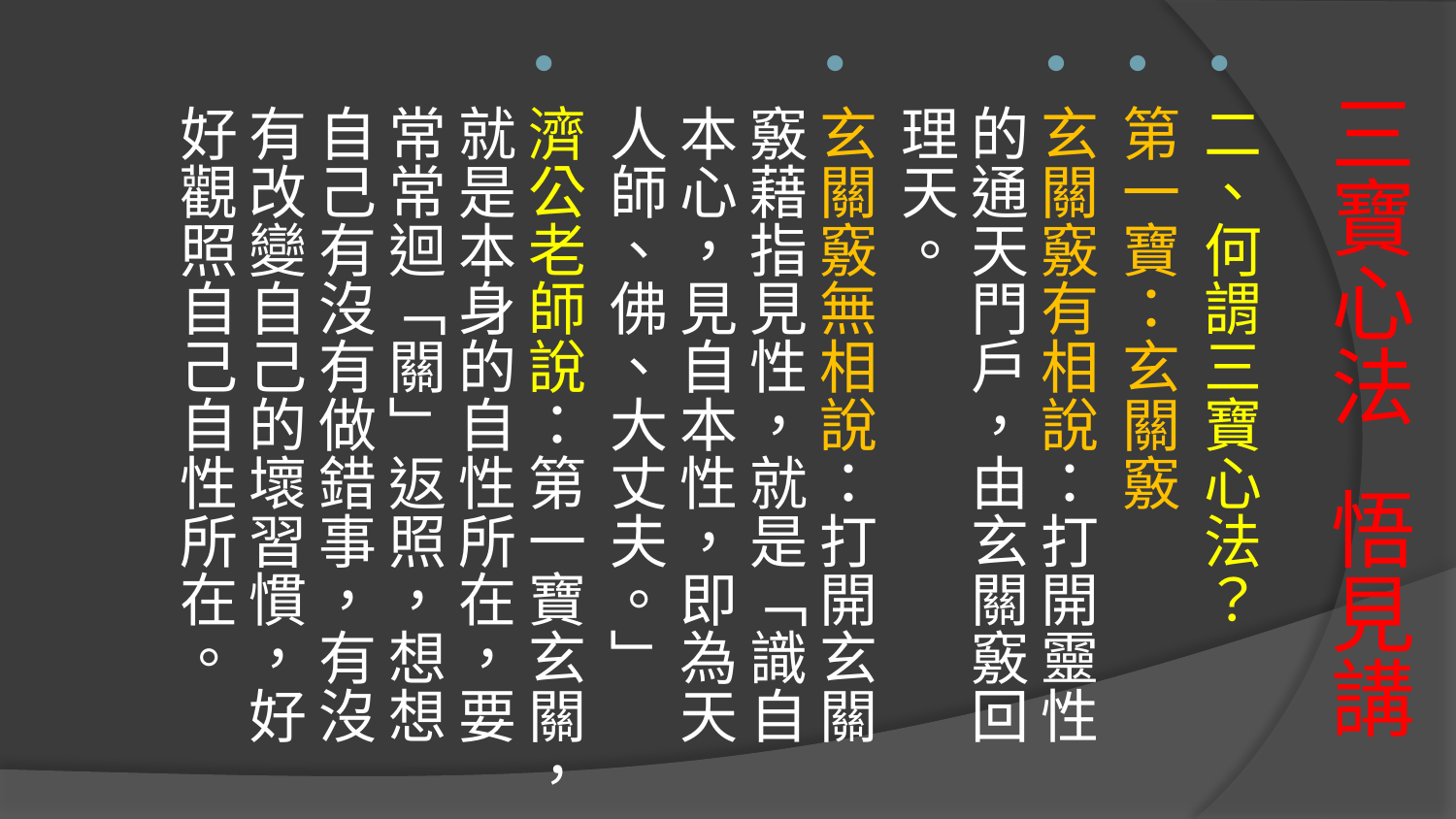

二、何謂三寶心法？
第一寶：玄關竅
玄關竅有相說：打開靈性的通天門戶，由玄關竅回理天。
玄關竅無相說：打開玄關竅藉指見性，就是「識自本心，見自本性，即為天人師、佛、大丈夫。」
濟公老師說：第一寶玄關，就是本身的自性所在，要常常迴「關」返照，想想自己有沒有做錯事，有沒有改變自己的壞習慣，好好觀照自己自性所在。

# 三寶心法   悟見講